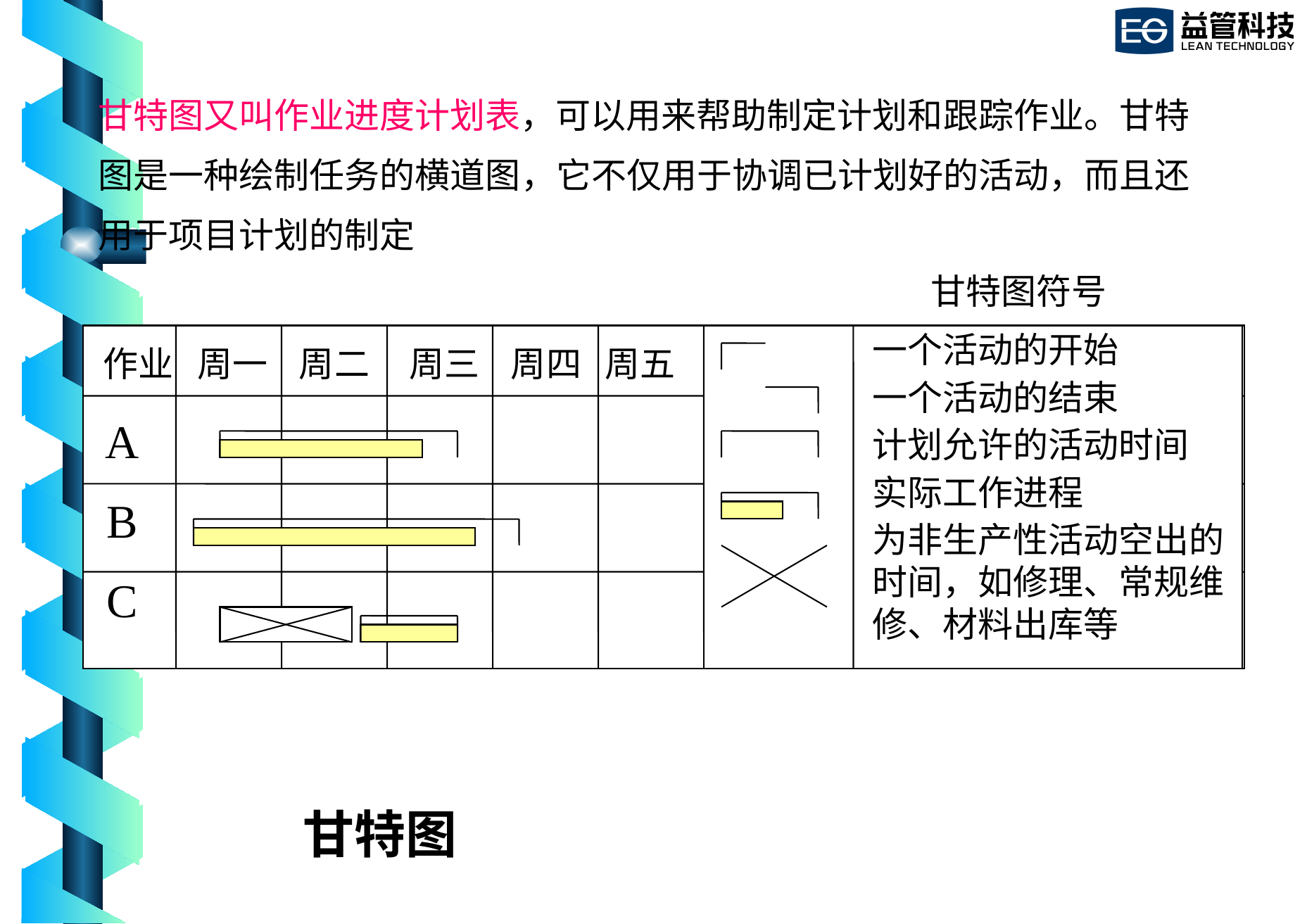

甘特图又叫作业进度计划表，可以用来帮助制定计划和跟踪作业。甘特
图是一种绘制任务的横道图，它不仅用于协调已计划好的活动，而且还
用于项目计划的制定
甘特图符号
一个活动的开始
一个活动的结束
计划允许的活动时间
实际工作进程
为非生产性活动空出的时间，如修理、常规维修、材料出库等

作业   周一    周二     周三    周四   周五

A
B
C

# 甘特图